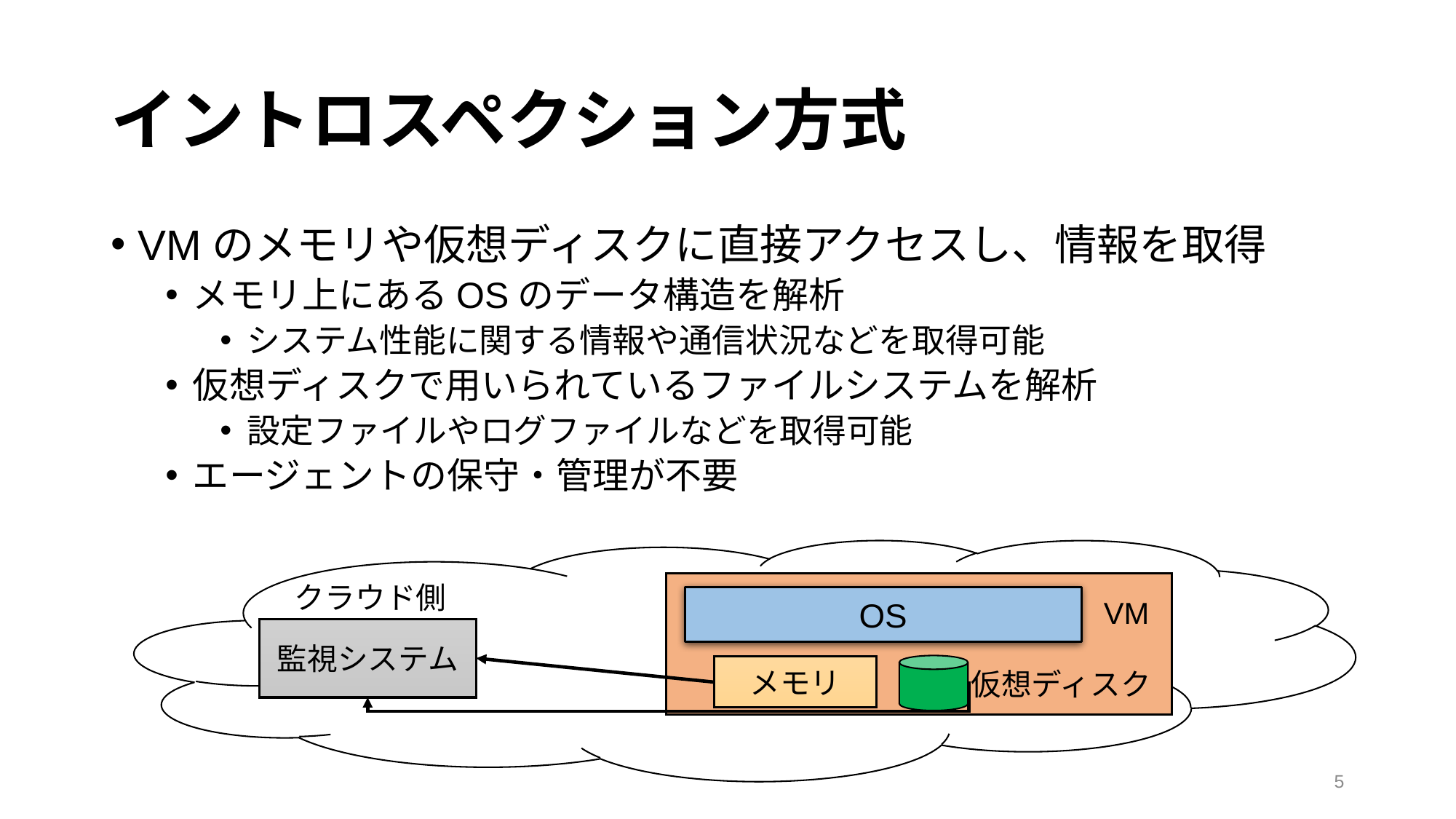

# イントロスペクション方式
VMのメモリや仮想ディスクに直接アクセスし、情報を取得
メモリ上にあるOSのデータ構造を解析
システム性能に関する情報や通信状況などを取得可能
仮想ディスクで用いられているファイルシステムを解析
設定ファイルやログファイルなどを取得可能
エージェントの保守・管理が不要

クラウド側

OS
VM
監視システム

メモリ
仮想ディスク
5